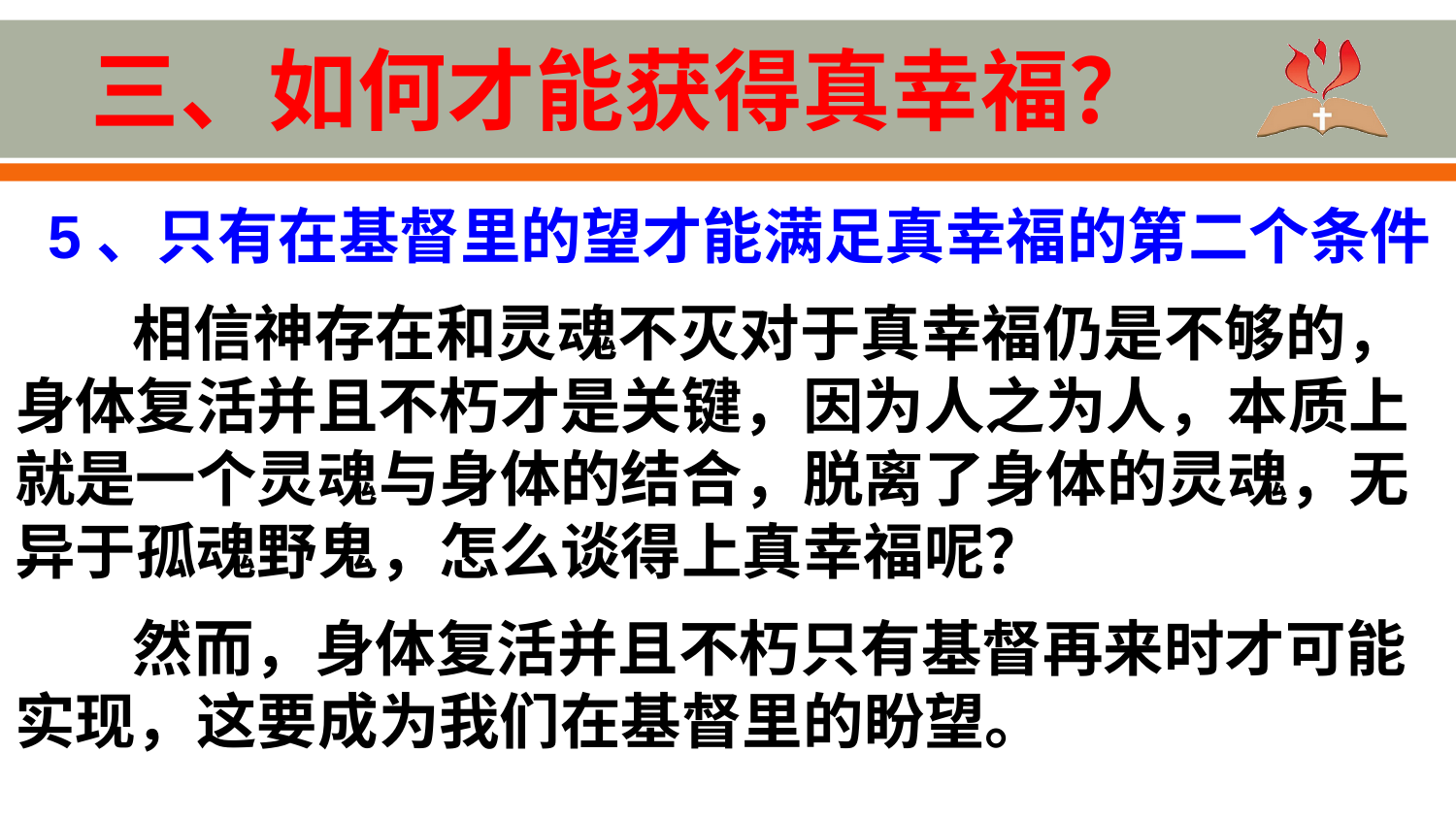

# 三、如何才能获得真幸福？
  5、只有在基督里的望才能满足真幸福的第二个条件
相信神存在和灵魂不灭对于真幸福仍是不够的，身体复活并且不朽才是关键，因为人之为人，本质上就是一个灵魂与身体的结合，脱离了身体的灵魂，无异于孤魂野鬼，怎么谈得上真幸福呢？
然而，身体复活并且不朽只有基督再来时才可能实现，这要成为我们在基督里的盼望。